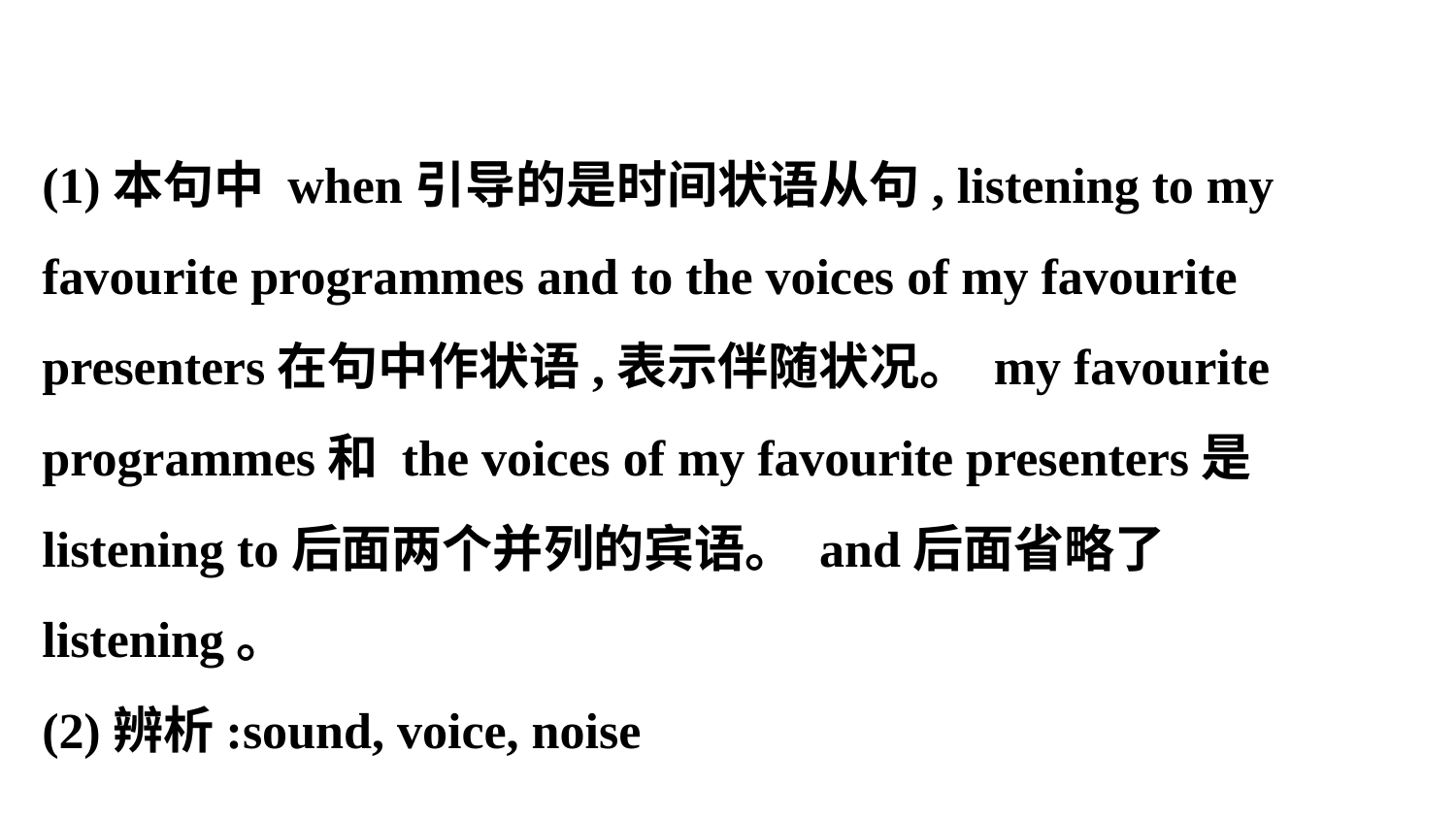

(1)本句中 when引导的是时间状语从句, listening to my favourite programmes and to the voices of my favourite presenters在句中作状语,表示伴随状况。 my favourite programmes和 the voices of my favourite presenters是 listening to后面两个并列的宾语。 and后面省略了 listening。
(2)辨析:sound, voice, noise